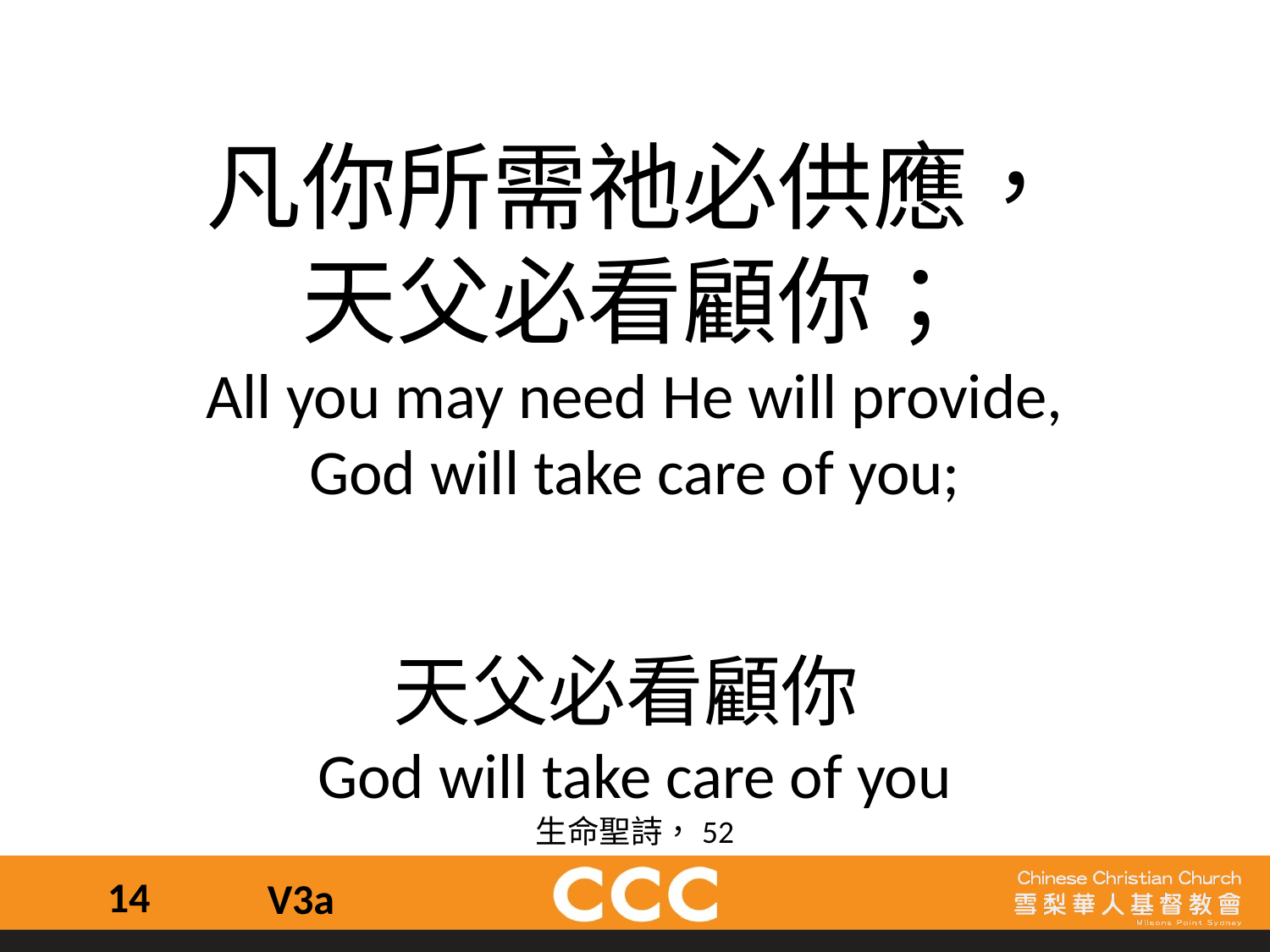

凡你所需祂必供應，
天父必看顧你；
All you may need He will provide,
God will take care of you;
天父必看顧你
God will take care of you
生命聖詩，52
14
V3a